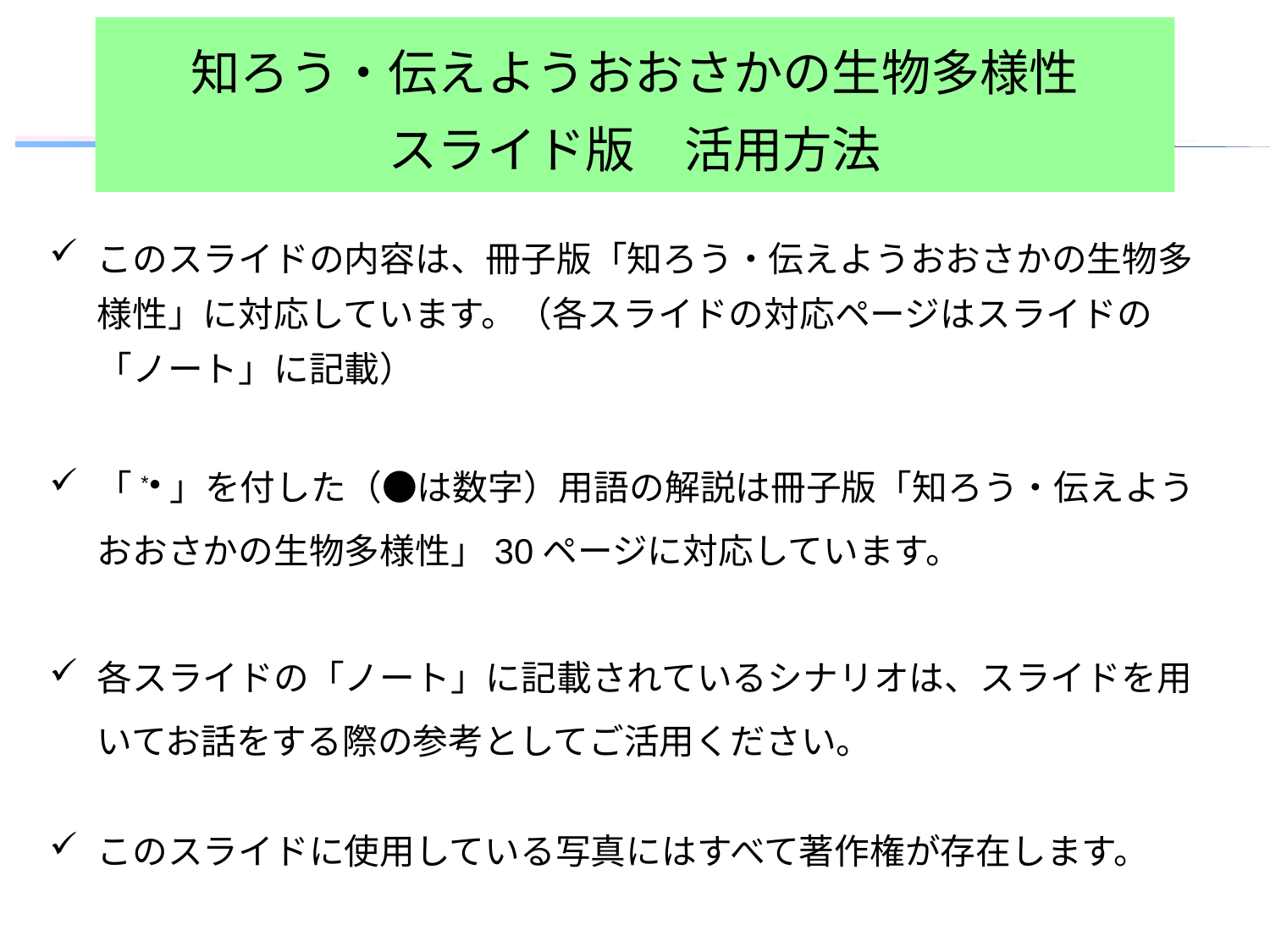

# 知ろう・伝えようおおさかの生物多様性 スライド版　活用方法
このスライドの内容は、冊子版「知ろう・伝えようおおさかの生物多様性」に対応しています。（各スライドの対応ページはスライドの「ノート」に記載）

「*●」を付した（●は数字）用語の解説は冊子版「知ろう・伝えようおおさかの生物多様性」30ページに対応しています。

各スライドの「ノート」に記載されているシナリオは、スライドを用いてお話をする際の参考としてご活用ください。

このスライドに使用している写真にはすべて著作権が存在します。